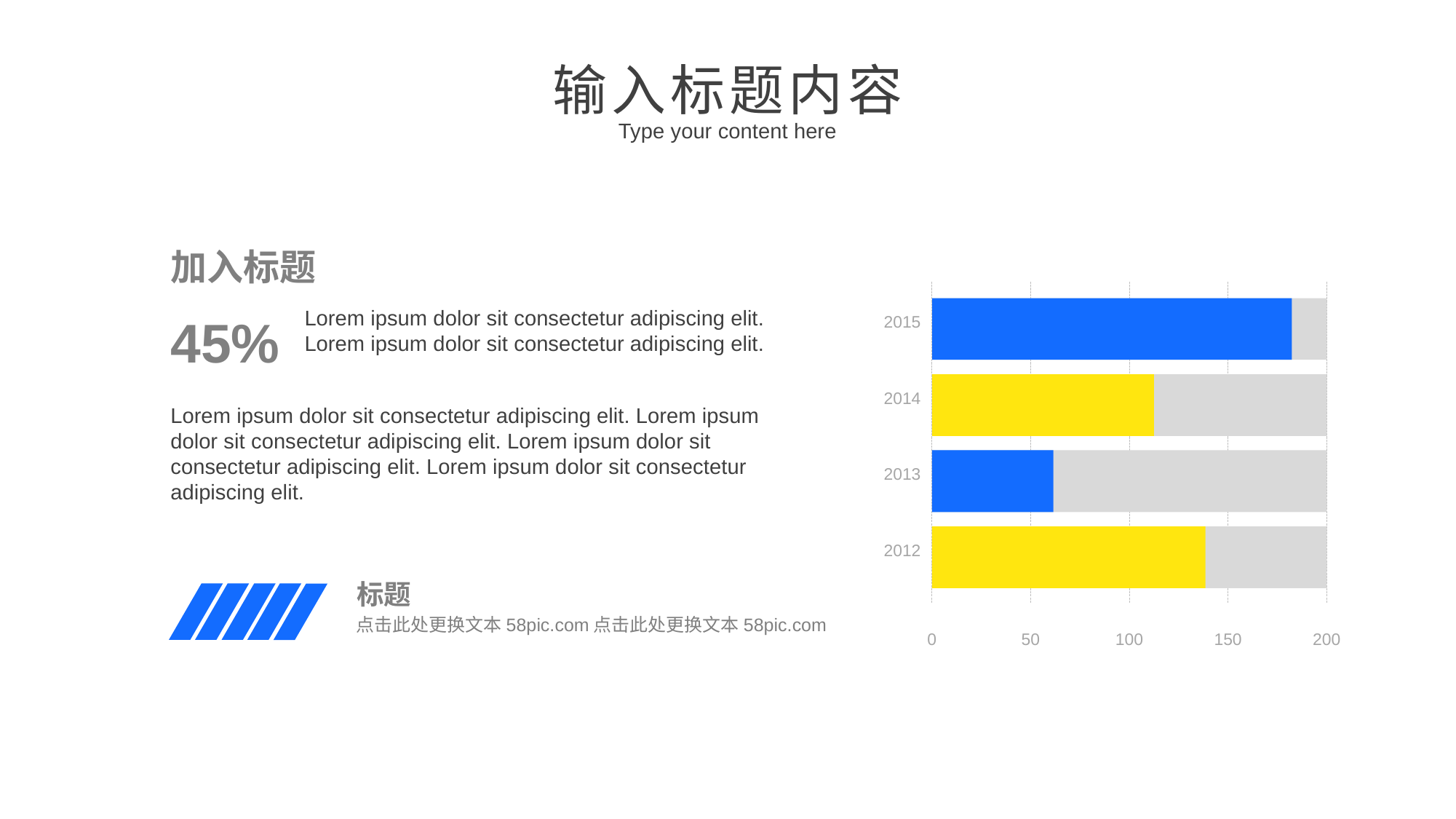

输入标题内容
Type your content here
加入标题

2015

2014

2013

2012
0
50
100
150
200
Lorem ipsum dolor sit consectetur adipiscing elit. Lorem ipsum dolor sit consectetur adipiscing elit.
45%
Lorem ipsum dolor sit consectetur adipiscing elit. Lorem ipsum dolor sit consectetur adipiscing elit. Lorem ipsum dolor sit consectetur adipiscing elit. Lorem ipsum dolor sit consectetur adipiscing elit.

标题

点击此处更换文本58pic.com点击此处更换文本58pic.com